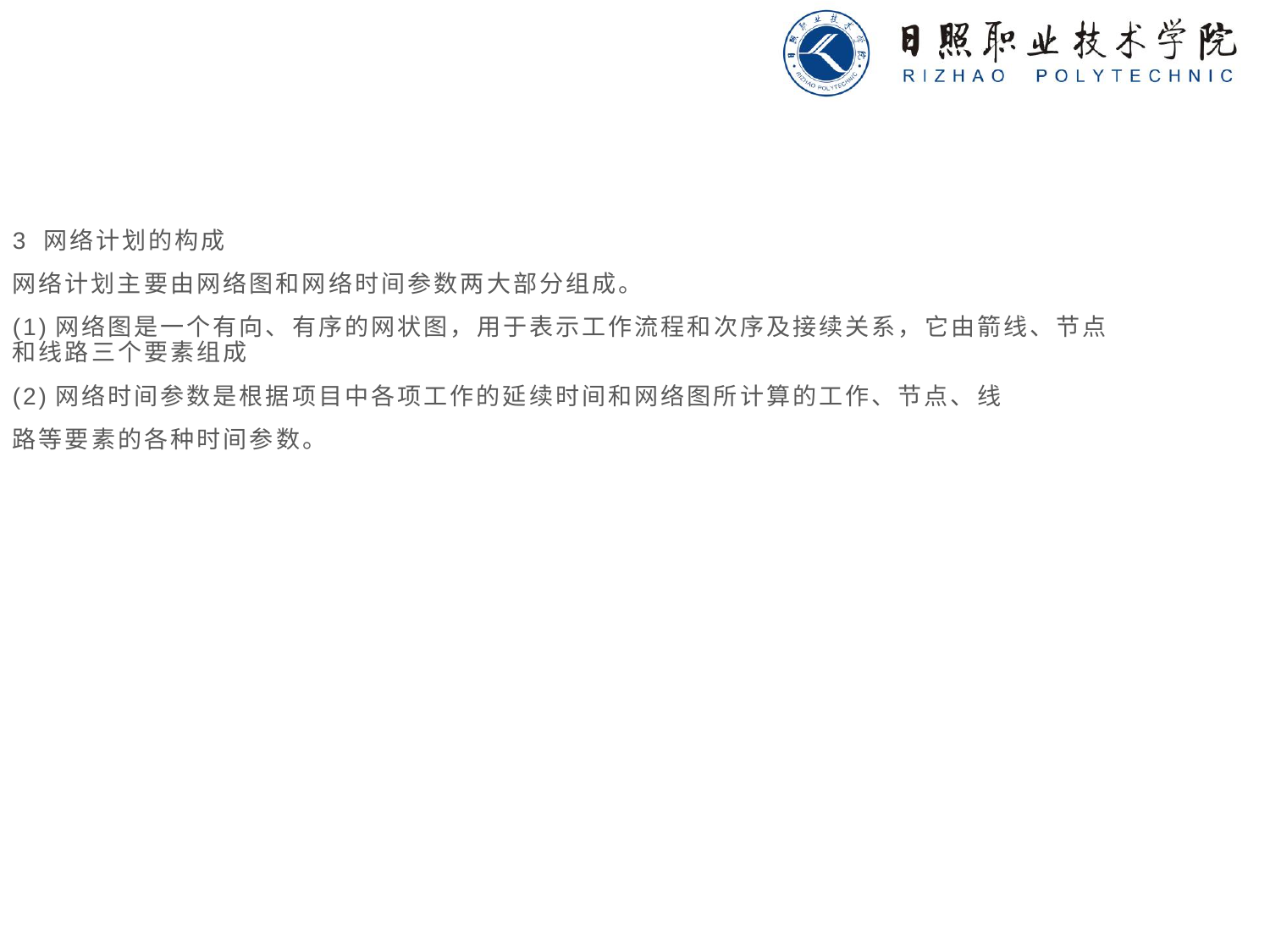

3 网络计划的构成
网络计划主要由网络图和网络时间参数两大部分组成。
(1)网络图是一个有向、有序的网状图，用于表示工作流程和次序及接续关系，它由箭线、节点和线路三个要素组成
(2)网络时间参数是根据项目中各项工作的延续时间和网络图所计算的工作、节点、线
路等要素的各种时间参数。